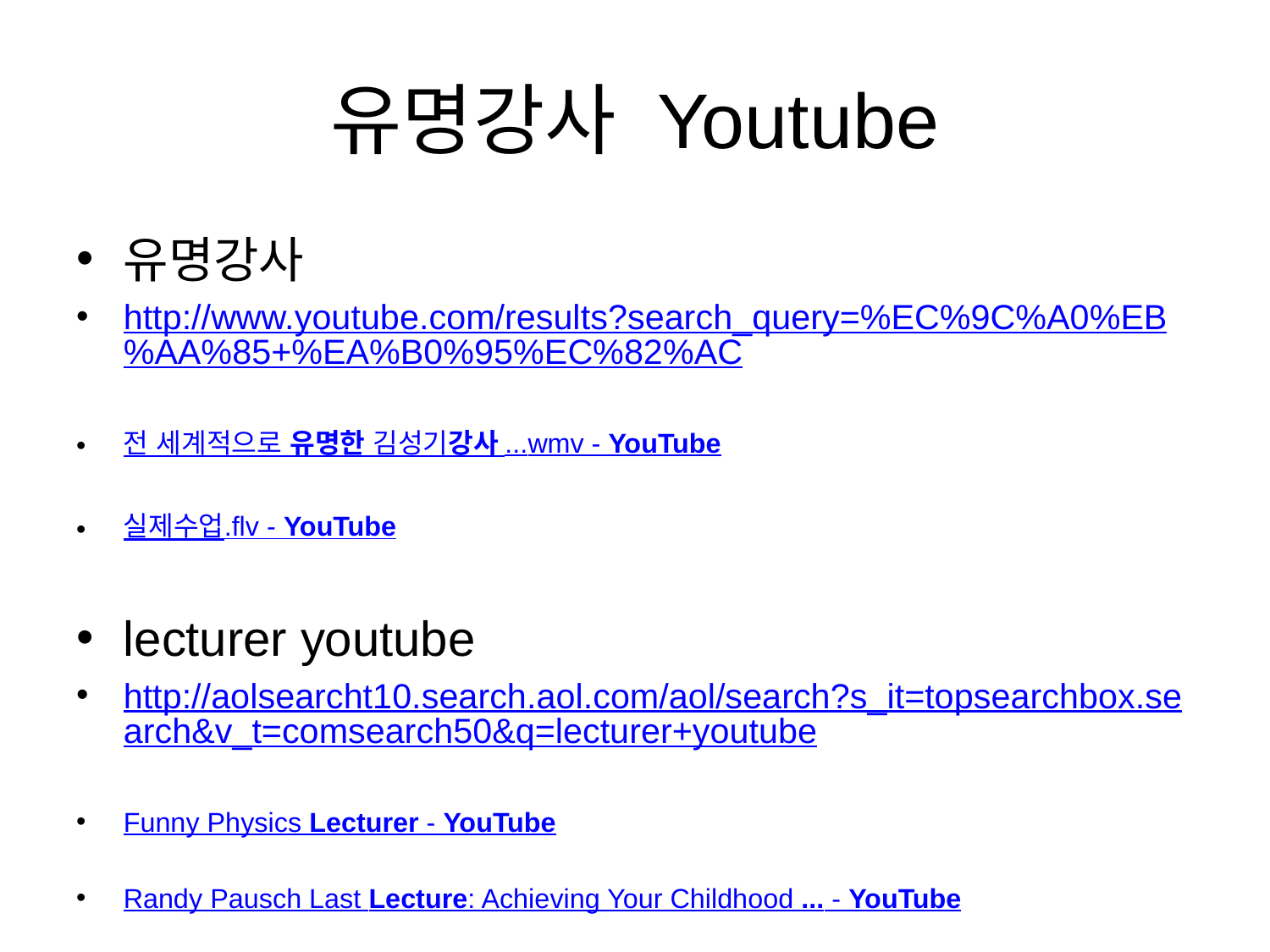

# 유명강사 Youtube
유명강사
http://www.youtube.com/results?search_query=%EC%9C%A0%EB%AA%85+%EA%B0%95%EC%82%AC

전 세계적으로 유명한 김성기강사 ...wmv - YouTube

실제수업.flv - YouTube

lecturer youtube
http://aolsearcht10.search.aol.com/aol/search?s_it=topsearchbox.search&v_t=comsearch50&q=lecturer+youtube

Funny Physics Lecturer - YouTube

Randy Pausch Last Lecture: Achieving Your Childhood ... - YouTube